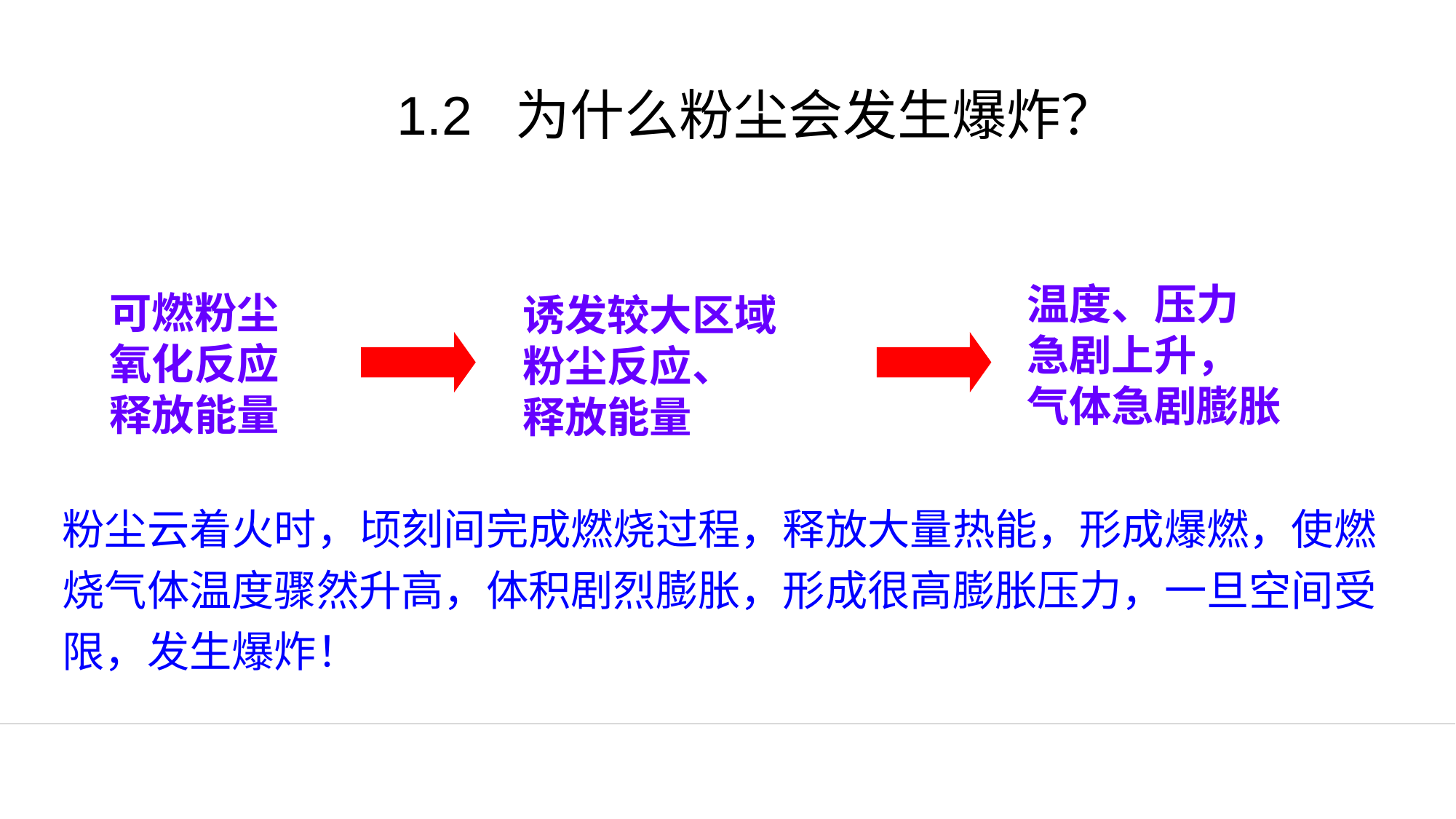

1.2  为什么粉尘会发生爆炸？
温度、压力
急剧上升，
气体急剧膨胀

可燃粉尘
氧化反应
释放能量

诱发较大区域
粉尘反应、
释放能量

粉尘云着火时，顷刻间完成燃烧过程，释放大量热能，形成爆燃，使燃烧气体温度骤然升高，体积剧烈膨胀，形成很高膨胀压力，一旦空间受限，发生爆炸！